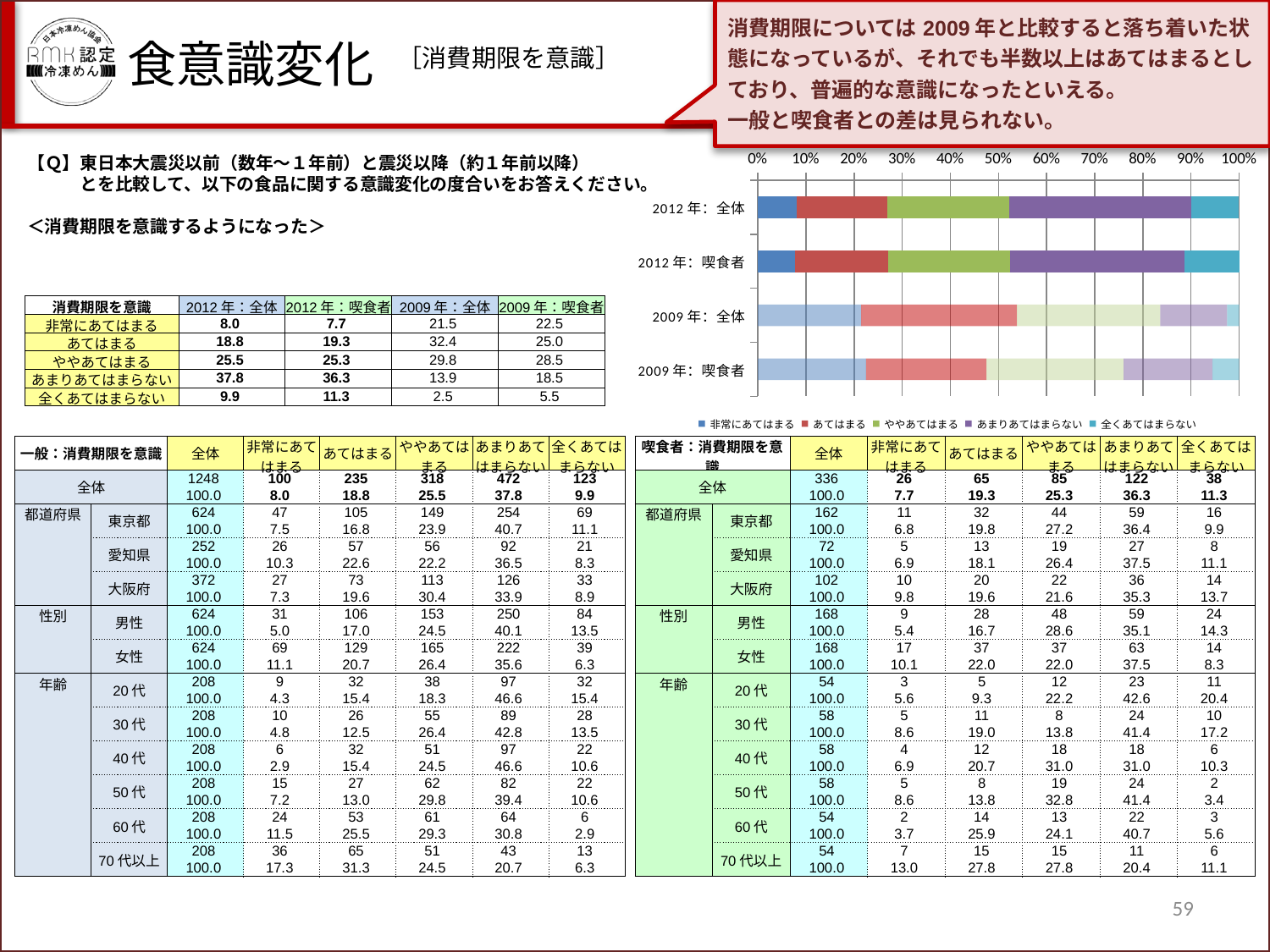

消費期限については2009年と比較すると落ち着いた状態になっているが、それでも半数以上はあてはまるとしており、普遍的な意識になったといえる。
一般と喫食者との差は見られない。
食意識変化
［消費期限を意識］
【Ｑ】東日本大震災以前（数年～１年前）と震災以降（約１年前以降）
　　　とを比較して、以下の食品に関する意識変化の度合いをお答えください。

＜消費期限を意識するようになった＞

### Chart

| Category | 非常にあてはまる | あてはまる | ややあてはまる | あまりあてはまらない | 全くあてはまらない |
|---|---|---|---|---|---|
| 2012年：全体 | 8.012820512820513 | 18.83012820512819 | 25.480769230769177 | 37.82051282051286 | 9.855769230769253 |
| 2012年：喫食者 | 7.7380952380952355 | 19.345238095238088 | 25.297619047619033 | 36.30952380952381 | 11.309523809523817 |
| 2009年：全体 | 21.5 | 32.4 | 29.8 | 13.9 | 2.5 |
| 2009年：喫食者 | 22.5 | 25.0 | 28.5 | 18.5 | 5.5 |
| 消費期限を意識 | 2012年：全体 | 2012年：喫食者 | 2009年：全体 | 2009年：喫食者 |
| --- | --- | --- | --- | --- |
| 非常にあてはまる | 8.0 | 7.7 | 21.5 | 22.5 |
| あてはまる | 18.8 | 19.3 | 32.4 | 25.0 |
| ややあてはまる | 25.5 | 25.3 | 29.8 | 28.5 |
| あまりあてはまらない | 37.8 | 36.3 | 13.9 | 18.5 |
| 全くあてはまらない | 9.9 | 11.3 | 2.5 | 5.5 |
| 一般：消費期限を意識 |  | 全体 | 非常にあてはまる | あてはまる | ややあてはまる | あまりあてはまらない | 全くあてはまらない |
| --- | --- | --- | --- | --- | --- | --- | --- |
| 全体 |  | 1248 | 100 | 235 | 318 | 472 | 123 |
|  |  | 100.0 | 8.0 | 18.8 | 25.5 | 37.8 | 9.9 |
| 都道府県 | 東京都 | 624 | 47 | 105 | 149 | 254 | 69 |
|  |  | 100.0 | 7.5 | 16.8 | 23.9 | 40.7 | 11.1 |
|  | 愛知県 | 252 | 26 | 57 | 56 | 92 | 21 |
|  |  | 100.0 | 10.3 | 22.6 | 22.2 | 36.5 | 8.3 |
|  | 大阪府 | 372 | 27 | 73 | 113 | 126 | 33 |
|  |  | 100.0 | 7.3 | 19.6 | 30.4 | 33.9 | 8.9 |
| 性別 | 男性 | 624 | 31 | 106 | 153 | 250 | 84 |
|  |  | 100.0 | 5.0 | 17.0 | 24.5 | 40.1 | 13.5 |
|  | 女性 | 624 | 69 | 129 | 165 | 222 | 39 |
|  |  | 100.0 | 11.1 | 20.7 | 26.4 | 35.6 | 6.3 |
| 年齢 | 20代 | 208 | 9 | 32 | 38 | 97 | 32 |
|  |  | 100.0 | 4.3 | 15.4 | 18.3 | 46.6 | 15.4 |
|  | 30代 | 208 | 10 | 26 | 55 | 89 | 28 |
|  |  | 100.0 | 4.8 | 12.5 | 26.4 | 42.8 | 13.5 |
|  | 40代 | 208 | 6 | 32 | 51 | 97 | 22 |
|  |  | 100.0 | 2.9 | 15.4 | 24.5 | 46.6 | 10.6 |
|  | 50代 | 208 | 15 | 27 | 62 | 82 | 22 |
|  |  | 100.0 | 7.2 | 13.0 | 29.8 | 39.4 | 10.6 |
|  | 60代 | 208 | 24 | 53 | 61 | 64 | 6 |
|  |  | 100.0 | 11.5 | 25.5 | 29.3 | 30.8 | 2.9 |
|  | 70代以上 | 208 | 36 | 65 | 51 | 43 | 13 |
|  |  | 100.0 | 17.3 | 31.3 | 24.5 | 20.7 | 6.3 |
| 喫食者：消費期限を意識 |  | 全体 | 非常にあてはまる | あてはまる | ややあてはまる | あまりあてはまらない | 全くあてはまらない |
| --- | --- | --- | --- | --- | --- | --- | --- |
| 全体 |  | 336 | 26 | 65 | 85 | 122 | 38 |
|  |  | 100.0 | 7.7 | 19.3 | 25.3 | 36.3 | 11.3 |
| 都道府県 | 東京都 | 162 | 11 | 32 | 44 | 59 | 16 |
|  |  | 100.0 | 6.8 | 19.8 | 27.2 | 36.4 | 9.9 |
|  | 愛知県 | 72 | 5 | 13 | 19 | 27 | 8 |
|  |  | 100.0 | 6.9 | 18.1 | 26.4 | 37.5 | 11.1 |
|  | 大阪府 | 102 | 10 | 20 | 22 | 36 | 14 |
|  |  | 100.0 | 9.8 | 19.6 | 21.6 | 35.3 | 13.7 |
| 性別 | 男性 | 168 | 9 | 28 | 48 | 59 | 24 |
|  |  | 100.0 | 5.4 | 16.7 | 28.6 | 35.1 | 14.3 |
|  | 女性 | 168 | 17 | 37 | 37 | 63 | 14 |
|  |  | 100.0 | 10.1 | 22.0 | 22.0 | 37.5 | 8.3 |
| 年齢 | 20代 | 54 | 3 | 5 | 12 | 23 | 11 |
|  |  | 100.0 | 5.6 | 9.3 | 22.2 | 42.6 | 20.4 |
|  | 30代 | 58 | 5 | 11 | 8 | 24 | 10 |
|  |  | 100.0 | 8.6 | 19.0 | 13.8 | 41.4 | 17.2 |
|  | 40代 | 58 | 4 | 12 | 18 | 18 | 6 |
|  |  | 100.0 | 6.9 | 20.7 | 31.0 | 31.0 | 10.3 |
|  | 50代 | 58 | 5 | 8 | 19 | 24 | 2 |
|  |  | 100.0 | 8.6 | 13.8 | 32.8 | 41.4 | 3.4 |
|  | 60代 | 54 | 2 | 14 | 13 | 22 | 3 |
|  |  | 100.0 | 3.7 | 25.9 | 24.1 | 40.7 | 5.6 |
|  | 70代以上 | 54 | 7 | 15 | 15 | 11 | 6 |
|  |  | 100.0 | 13.0 | 27.8 | 27.8 | 20.4 | 11.1 |
59